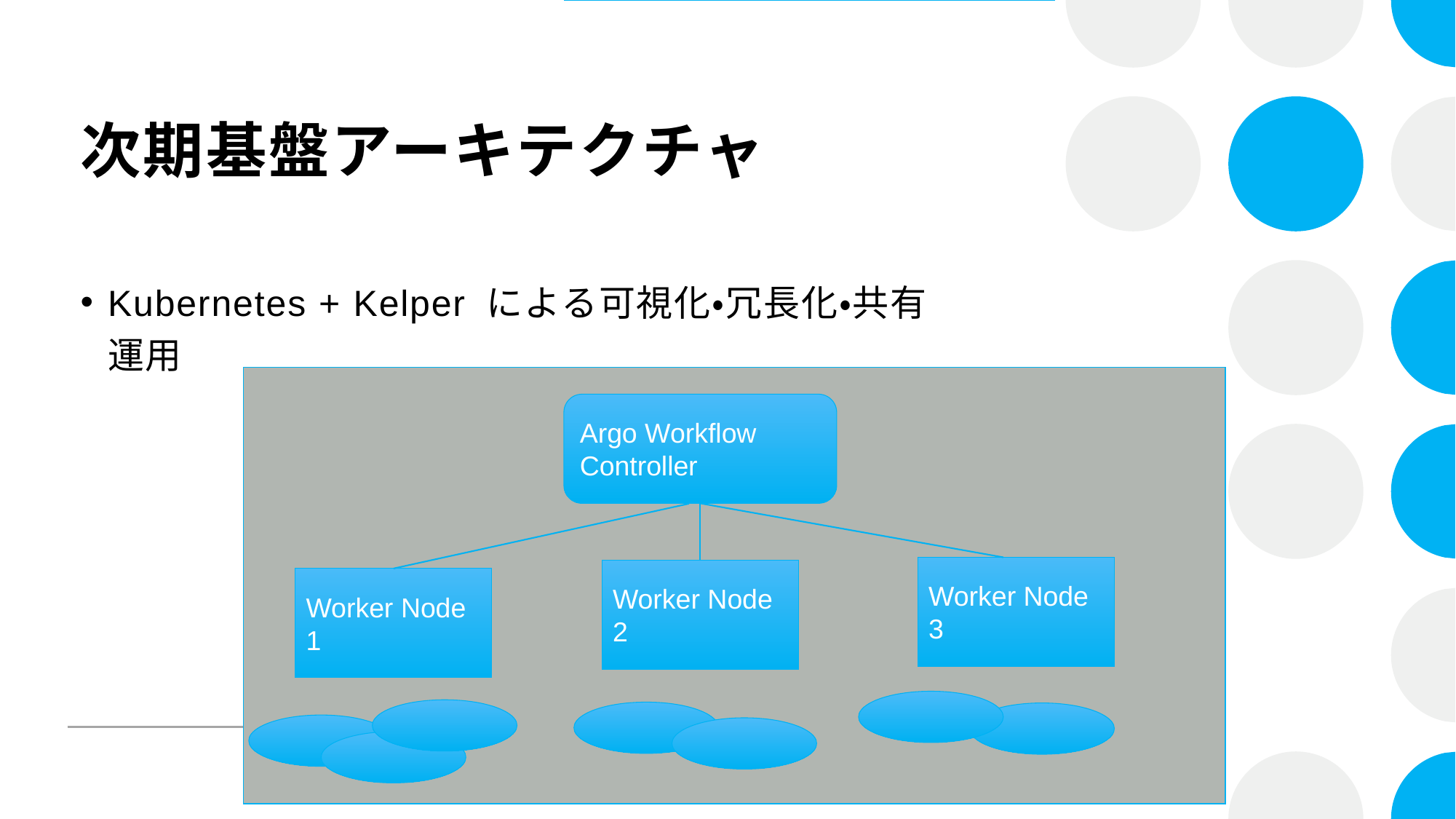

# 次期基盤アーキテクチャ
Kubernetes + Kelper による可視化・冗長化・共有運用

Argo Workflow Controller
Worker Node 3
Worker Node 2
Worker Node 1

8